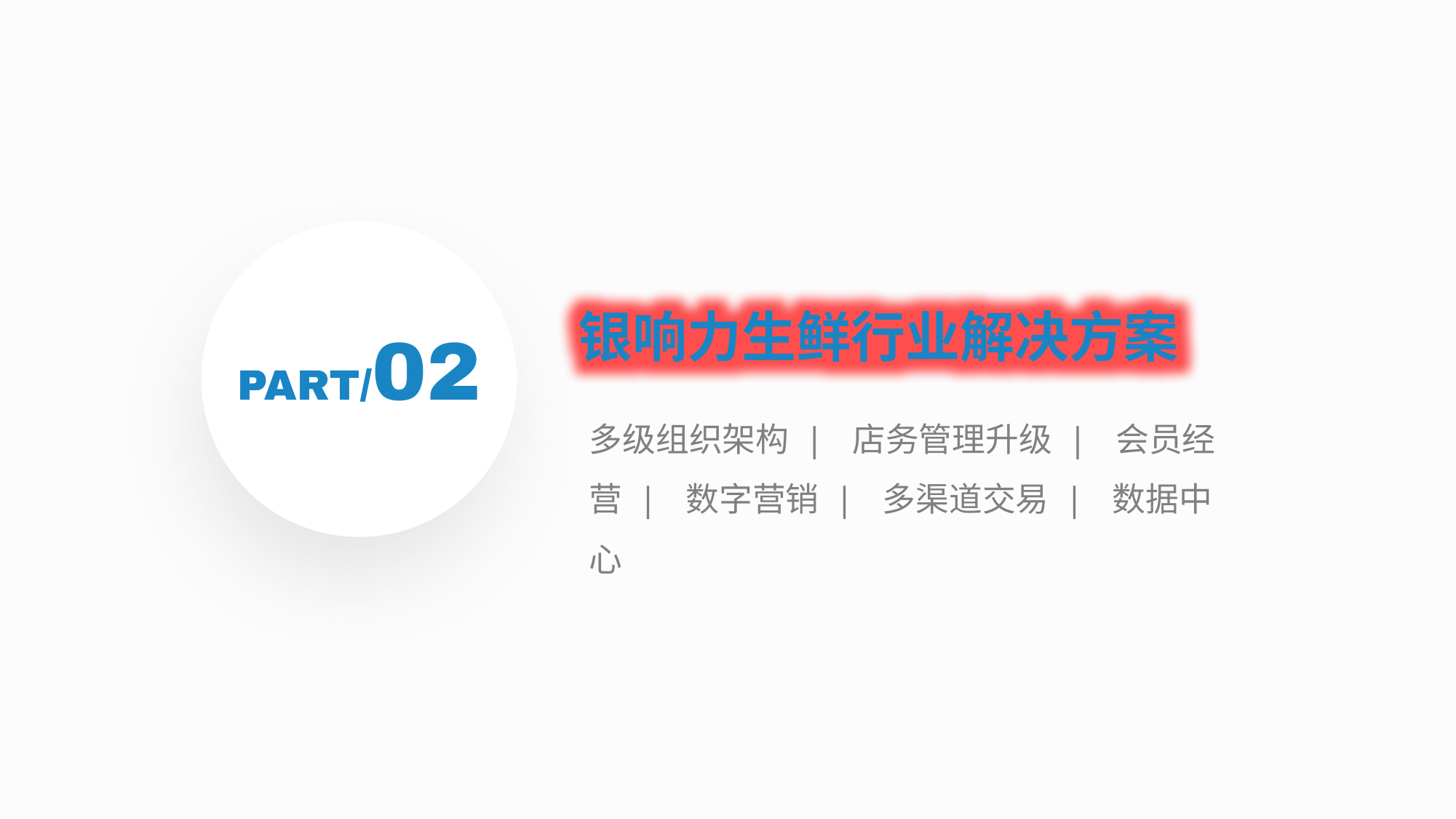

PART/02
银响力生鲜行业解决方案
多级组织架构 | 店务管理升级 | 会员经营 | 数字营销 | 多渠道交易 | 数据中心